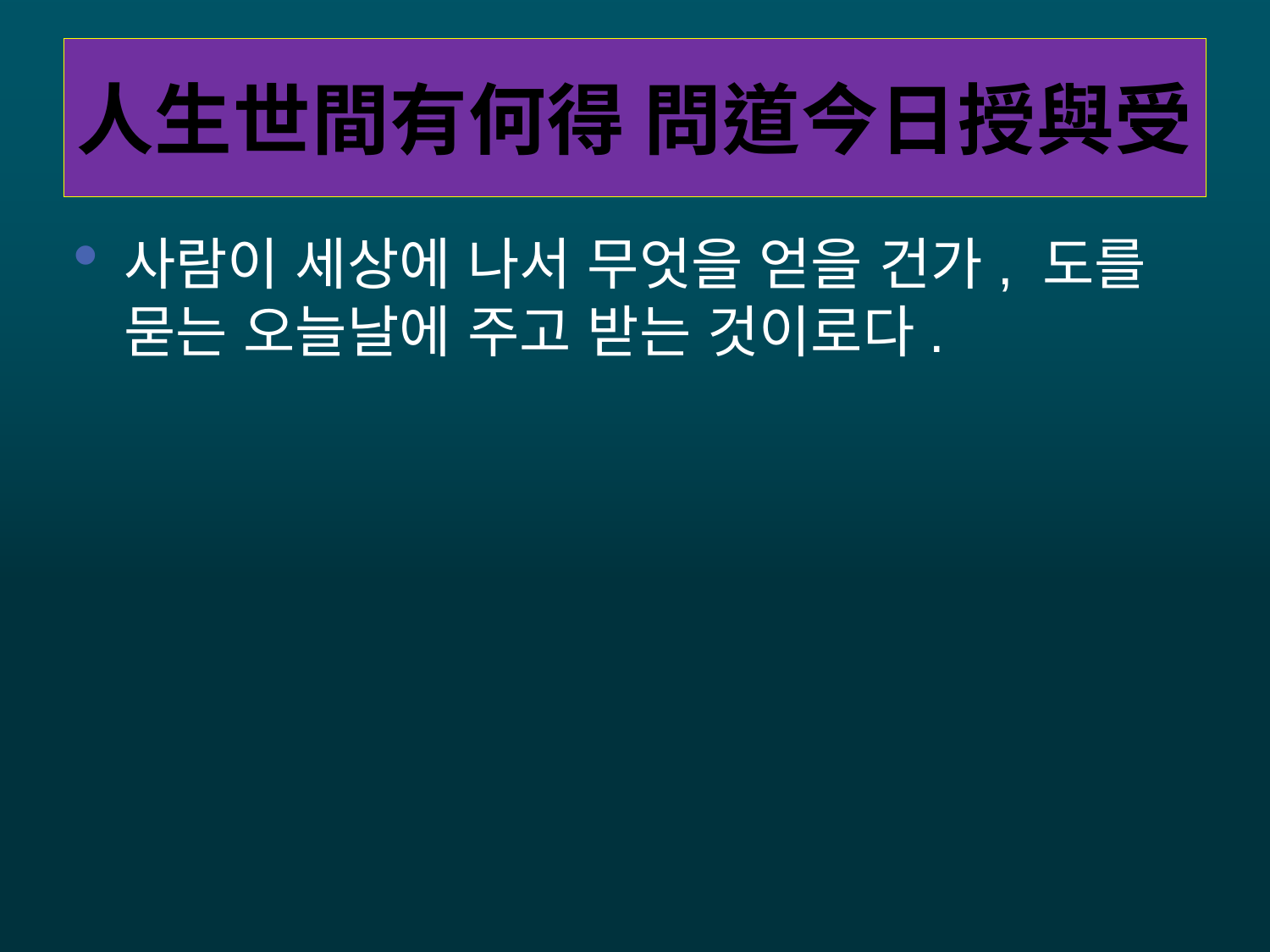

# 人生世間有何得 問道今日授與受
사람이 세상에 나서 무엇을 얻을 건가, 도를 묻는 오늘날에 주고 받는 것이로다.